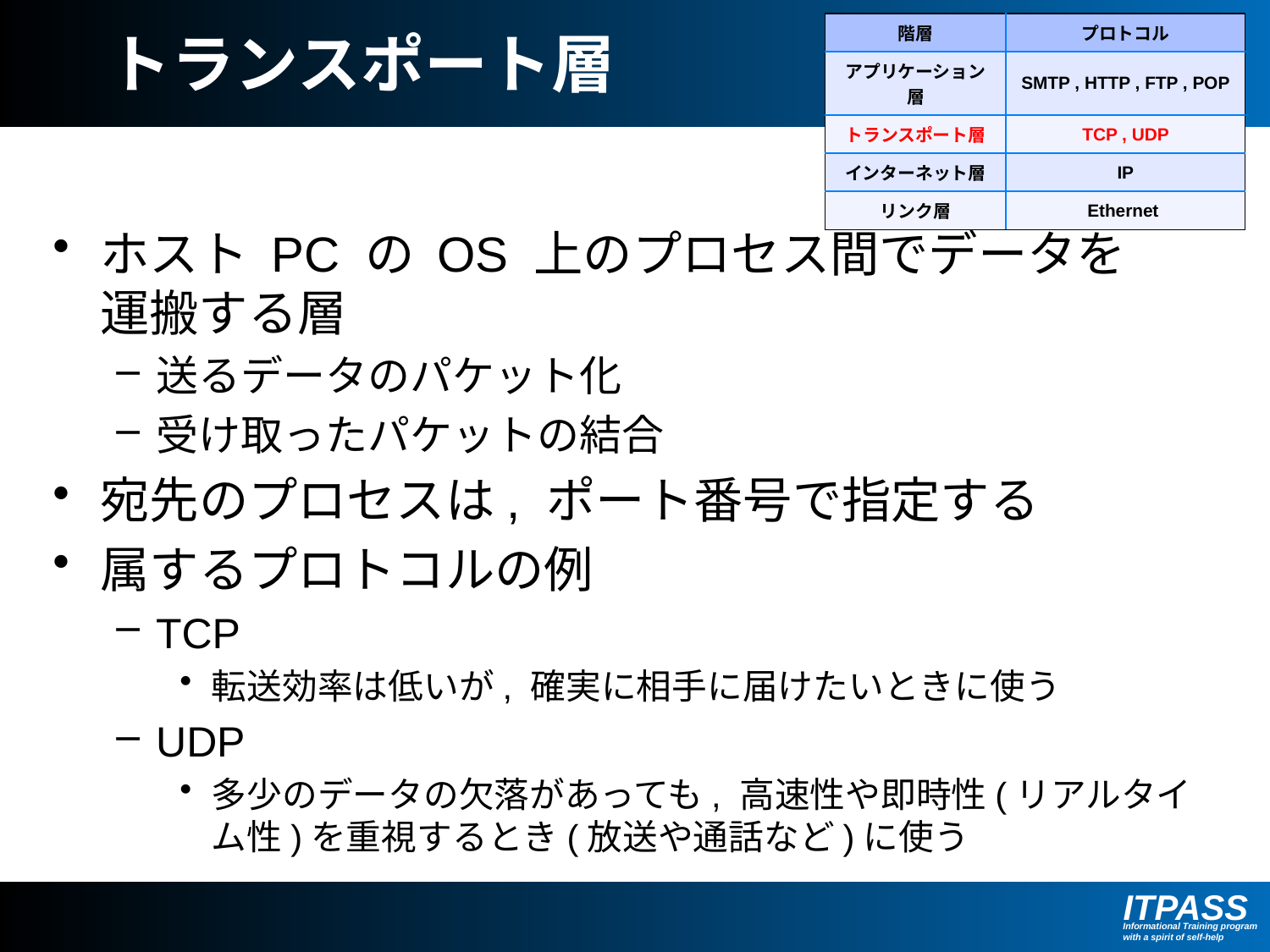

# トランスポート層
| 階層 | プロトコル |
| --- | --- |
| アプリケーション層 | SMTP , HTTP , FTP , POP |
| トランスポート層 | TCP , UDP |
| インターネット層 | IP |
| リンク層 | Ethernet |
ホスト PC の OS 上のプロセス間でデータを
運搬する層
送るデータのパケット化
受け取ったパケットの結合
宛先のプロセスは, ポート番号で指定する
属するプロトコルの例
TCP
転送効率は低いが, 確実に相手に届けたいときに使う
UDP
多少のデータの欠落があっても, 高速性や即時性(リアルタイム性)を重視するとき(放送や通話など)に使う